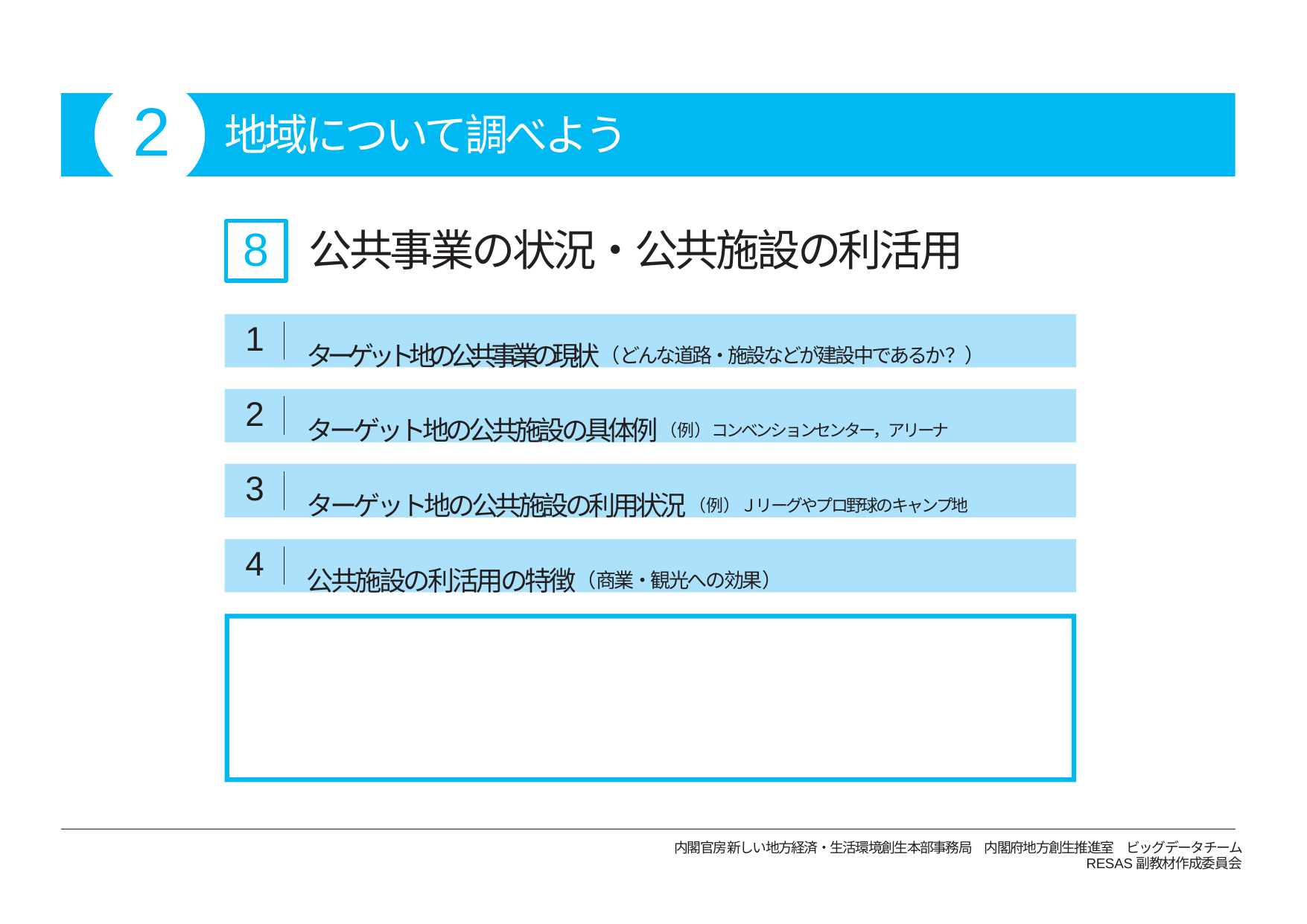

# 2

地域について調べよう

8	公共事業の状況・公共施設の利活用

ターゲット地の公共事業の現状（どんな道路・施設などが建設中であるか？）
1

ターゲット地の公共施設の具体例 （例）コンベンションセンター，アリーナ

2

ターゲット地の公共施設の利用状況 （例）Ｊリーグやプロ野球のキャンプ地

3

公共施設の利活用の特徴（商業・観光への効果）
4

内閣官房新しい地方経済・生活環境創生本部事務局　内閣府地方創生推進室　ビッグデータチーム
RESAS副教材作成委員会